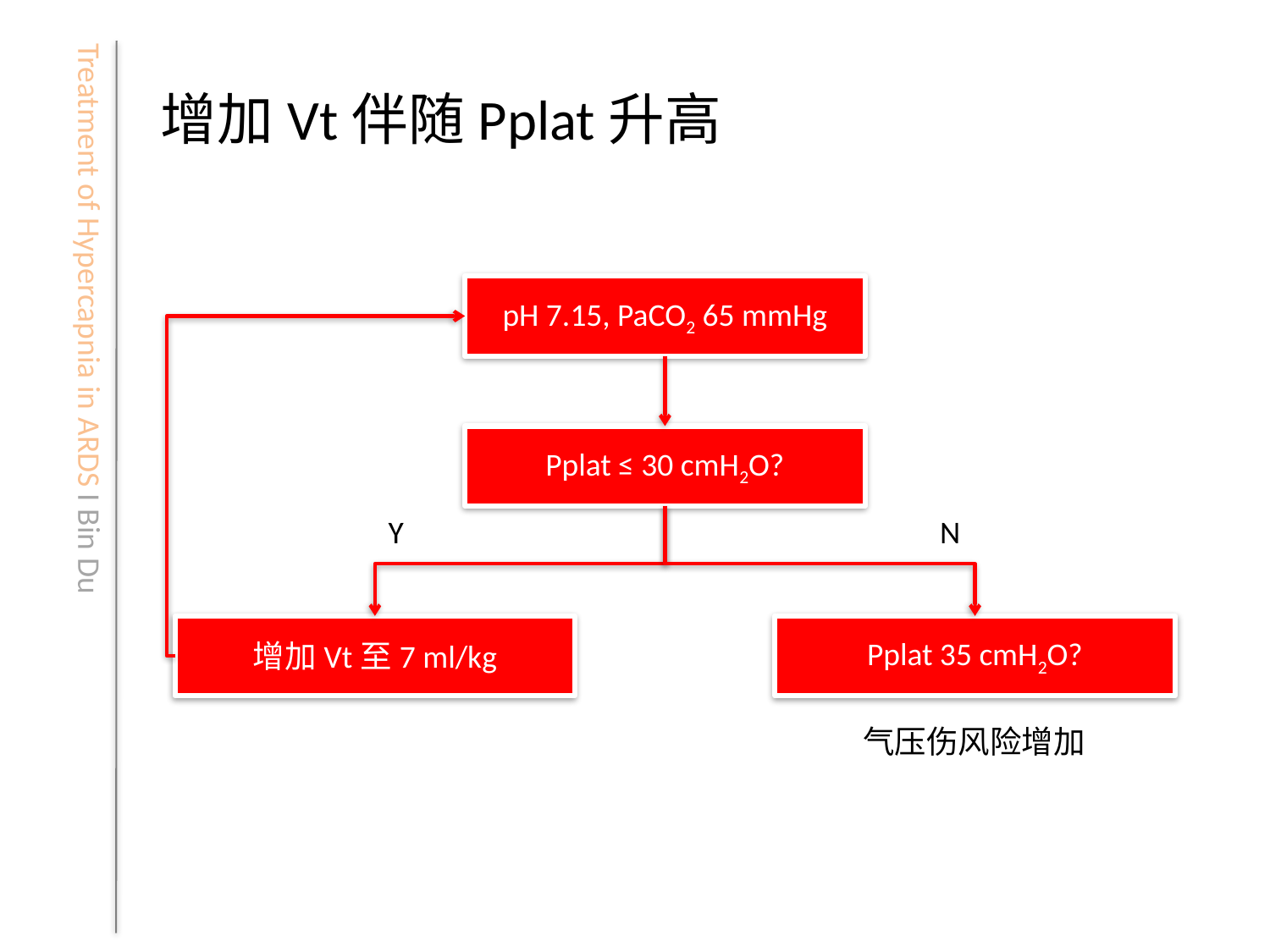

# 增加Vt伴随Pplat升高
pH 7.15, PaCO2 65 mmHg
Pplat ≤ 30 cmH2O?
Y
N
增加Vt至7 ml/kg
Pplat 35 cmH2O?
气压伤风险增加